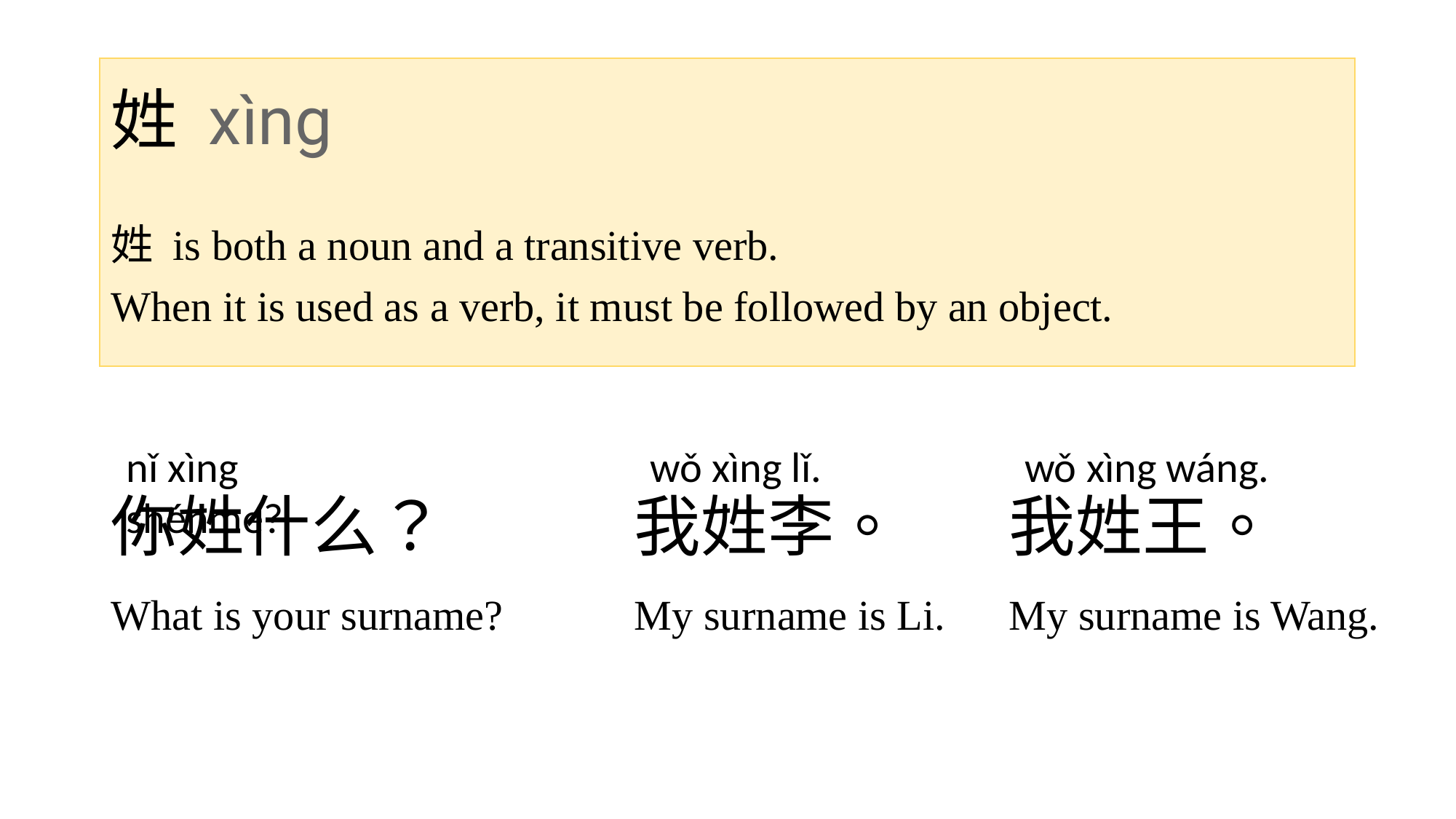

# 姓 xìng

姓 is both a noun and a transitive verb.
When it is used as a verb, it must be followed by an object.
nǐ xìng shénme?
wǒ xìng lǐ.
wǒ xìng wáng.
你姓什么？
我姓李。
我姓王。
What is your surname?
My surname is Li.
My surname is Wang.